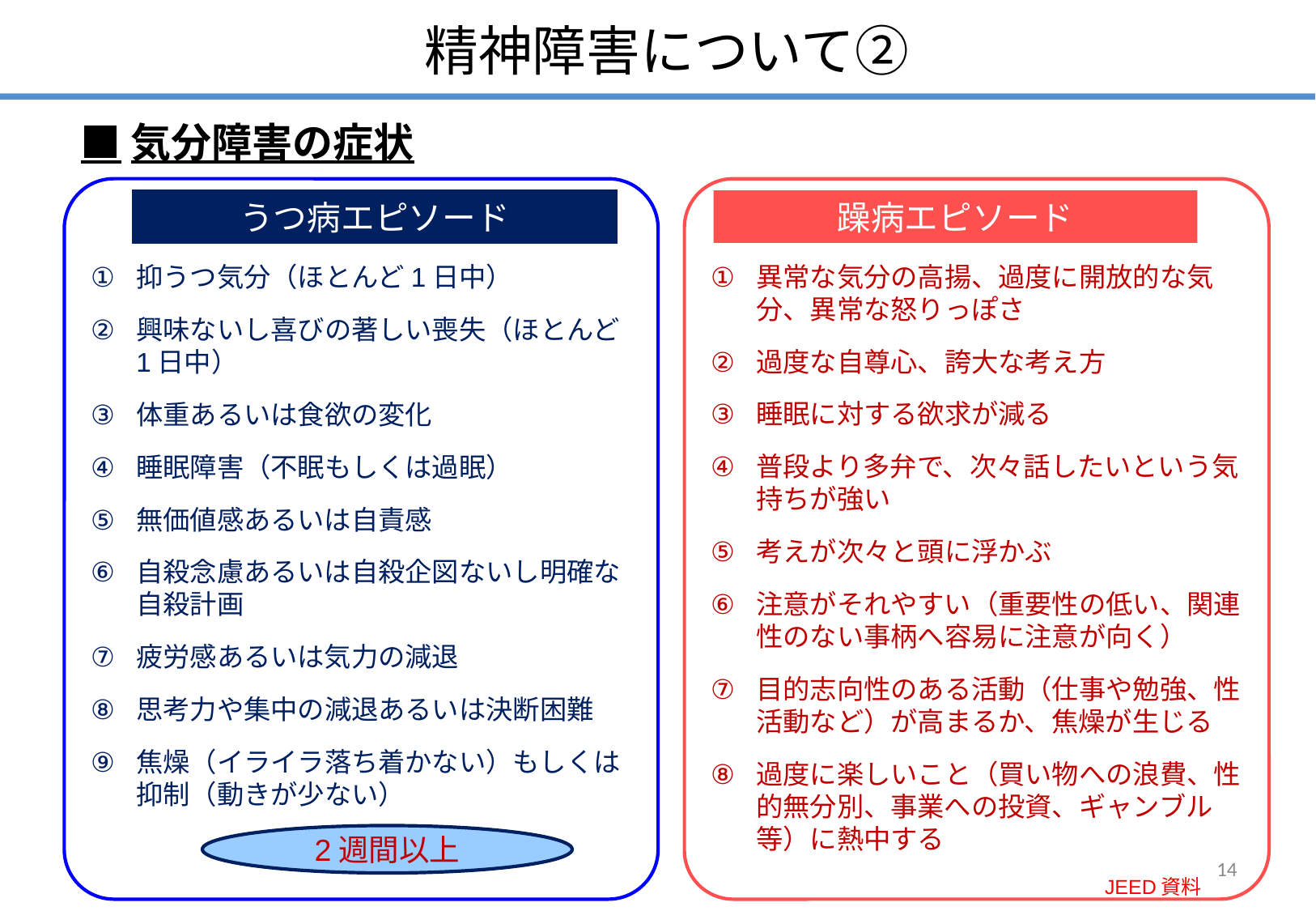

精神障害について②

■気分障害の症状
抑うつ気分（ほとんど1日中）
興味ないし喜びの著しい喪失（ほとんど1日中）
体重あるいは食欲の変化
睡眠障害（不眠もしくは過眠）
無価値感あるいは自責感
自殺念慮あるいは自殺企図ないし明確な自殺計画
疲労感あるいは気力の減退
思考力や集中の減退あるいは決断困難
焦燥（イライラ落ち着かない）もしくは抑制（動きが少ない）

異常な気分の高揚、過度に開放的な気分、異常な怒りっぽさ
過度な自尊心、誇大な考え方
睡眠に対する欲求が減る
普段より多弁で、次々話したいという気持ちが強い
考えが次々と頭に浮かぶ
注意がそれやすい（重要性の低い、関連性のない事柄へ容易に注意が向く）
目的志向性のある活動（仕事や勉強、性活動など）が高まるか、焦燥が生じる
過度に楽しいこと（買い物への浪費、性的無分別、事業への投資、ギャンブル等）に熱中する
うつ病エピソード
躁病エピソード
2週間以上
14
JEED資料